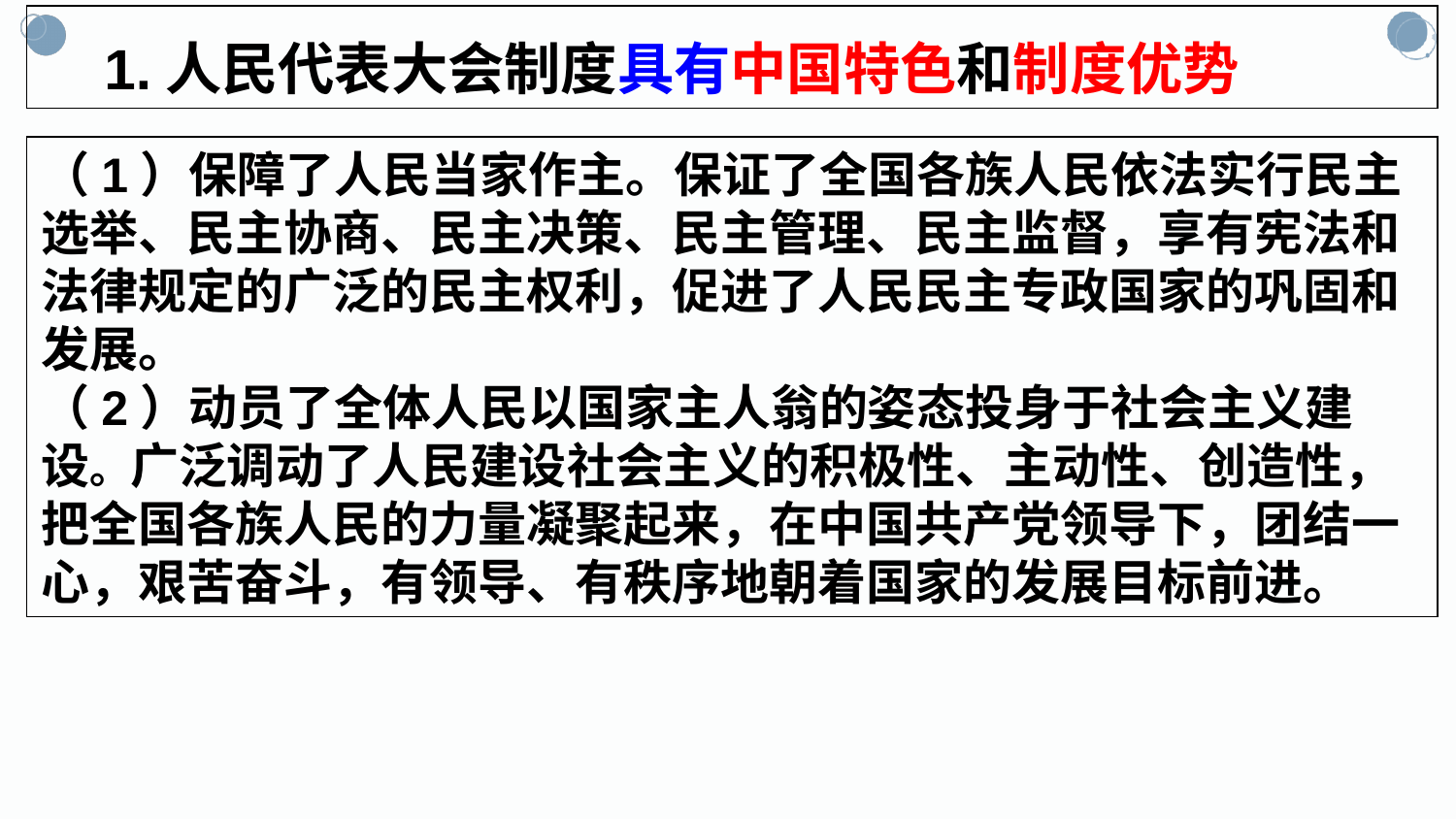

1.人民代表大会制度具有中国特色和制度优势
（1）保障了人民当家作主。保证了全国各族人民依法实行民主选举、民主协商、民主决策、民主管理、民主监督，享有宪法和法律规定的广泛的民主权利，促进了人民民主专政国家的巩固和发展。
（2）动员了全体人民以国家主人翁的姿态投身于社会主义建设。广泛调动了人民建设社会主义的积极性、主动性、创造性，把全国各族人民的力量凝聚起来，在中国共产党领导下，团结一心，艰苦奋斗，有领导、有秩序地朝着国家的发展目标前进。